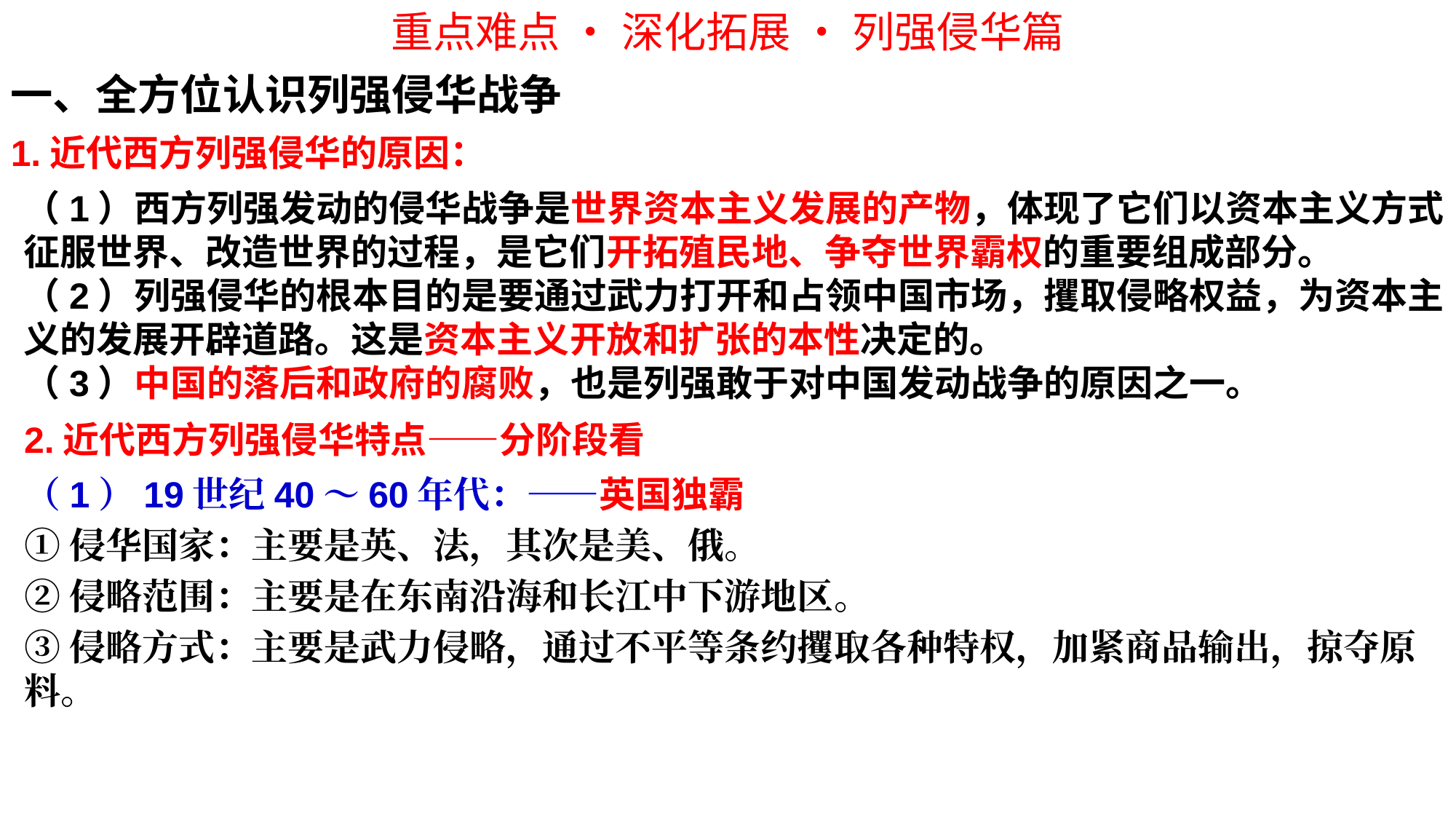

重点难点 • 深化拓展 • 列强侵华篇
一、全方位认识列强侵华战争
1.近代西方列强侵华的原因：
（1）西方列强发动的侵华战争是世界资本主义发展的产物，体现了它们以资本主义方式征服世界、改造世界的过程，是它们开拓殖民地、争夺世界霸权的重要组成部分。
（2）列强侵华的根本目的是要通过武力打开和占领中国市场，攫取侵略权益，为资本主义的发展开辟道路。这是资本主义开放和扩张的本性决定的。
（3）中国的落后和政府的腐败，也是列强敢于对中国发动战争的原因之一。
2.近代西方列强侵华特点——分阶段看
（1）19世纪40～60年代：——英国独霸
①侵华国家：主要是英、法，其次是美、俄。
②侵略范围：主要是在东南沿海和长江中下游地区。
③侵略方式：主要是武力侵略，通过不平等条约攫取各种特权，加紧商品输出，掠夺原料。